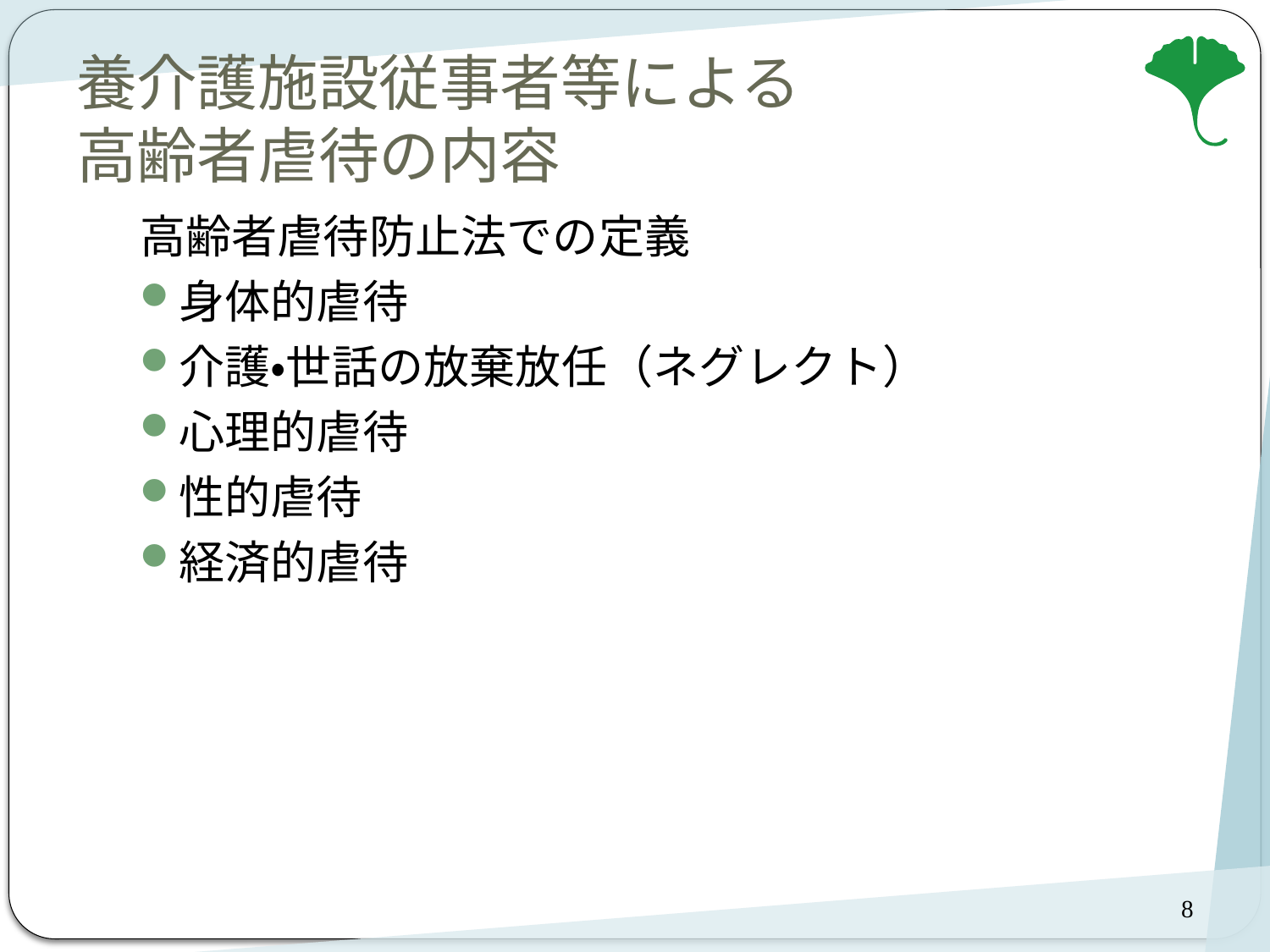

# 養介護施設従事者等による 高齢者虐待の内容
高齢者虐待防止法での定義
身体的虐待
介護・世話の放棄放任（ネグレクト）
心理的虐待
性的虐待
経済的虐待

8